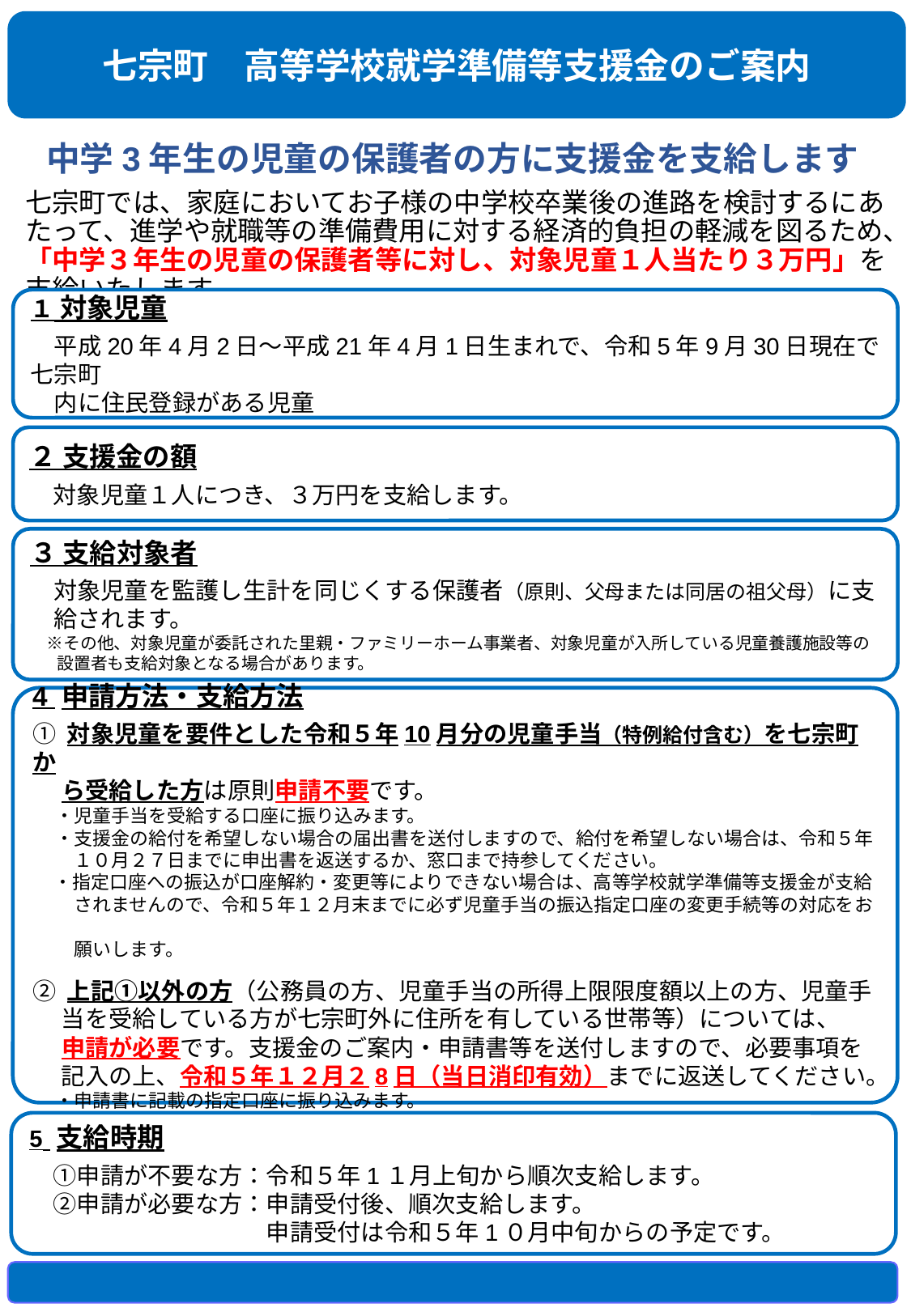

七宗町　高等学校就学準備等支援金のご案内
中学3年生の児童の保護者の方に支援金を支給します
七宗町では、家庭においてお子様の中学校卒業後の進路を検討するにあたって、進学や就職等の準備費用に対する経済的負担の軽減を図るため、「中学３年生の児童の保護者等に対し、対象児童１人当たり３万円」を支給いたします
１ 対象児童

　平成20年4月2日～平成21年4月1日生まれで、令和5年9月30日現在で七宗町
　内に住民登録がある児童
２ 支援金の額

　対象児童１人につき、３万円を支給します。
３ 支給対象者

　対象児童を監護し生計を同じくする保護者（原則、父母または同居の祖父母）に支
　給されます。
　※その他、対象児童が委託された里親・ファミリーホーム事業者、対象児童が入所している児童養護施設等の
      設置者も支給対象となる場合があります。
4 申請方法・支給方法

① 対象児童を要件とした令和５年10月分の児童手当（特例給付含む）を七宗町か
　 ら受給した方は原則申請不要です。
　 ・児童手当を受給する口座に振り込みます。
　 ・支援金の給付を希望しない場合の届出書を送付しますので、給付を希望しない場合は、令和５年
　　 １０月２７日までに申出書を返送するか、窓口まで持参してください。
    ・指定口座への振込が口座解約・変更等によりできない場合は、高等学校就学準備等支援金が支給
　　 されませんので、令和５年１２月末までに必ず児童手当の振込指定口座の変更手続等の対応をお
　　 願いします。

② 上記①以外の方（公務員の方、児童手当の所得上限限度額以上の方、児童手
　 当を受給している方が七宗町外に住所を有している世帯等）については、
　 申請が必要です。支援金のご案内・申請書等を送付しますので、必要事項を
　 記入の上、令和５年１２月２8日（当日消印有効）までに返送してください。
　 ・申請書に記載の指定口座に振り込みます。
5 支給時期

　①申請が不要な方：令和５年1１月上旬から順次支給します。
　②申請が必要な方：申請受付後、順次支給します。
　　　　　　　　　　申請受付は令和５年1０月中旬からの予定です。